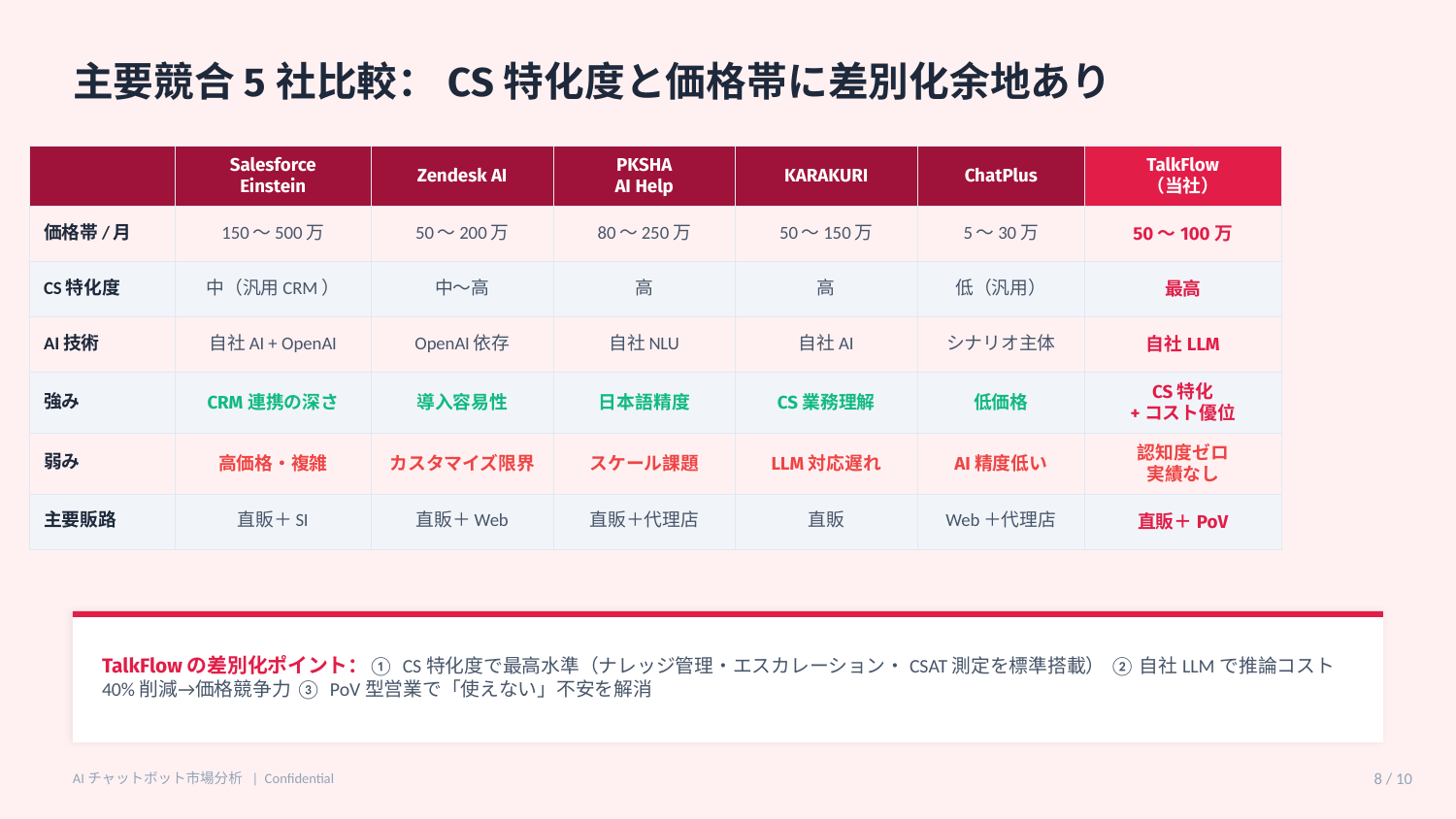

主要競合5社比較：CS特化度と価格帯に差別化余地あり
|  | Salesforce Einstein | Zendesk AI | PKSHA AI Help | KARAKURI | ChatPlus | TalkFlow （当社） |
| --- | --- | --- | --- | --- | --- | --- |
| 価格帯/月 | 150〜500万 | 50〜200万 | 80〜250万 | 50〜150万 | 5〜30万 | 50〜100万 |
| CS特化度 | 中（汎用CRM） | 中〜高 | 高 | 高 | 低（汎用） | 最高 |
| AI技術 | 自社AI + OpenAI | OpenAI依存 | 自社NLU | 自社AI | シナリオ主体 | 自社LLM |
| 強み | CRM連携の深さ | 導入容易性 | 日本語精度 | CS業務理解 | 低価格 | CS特化 +コスト優位 |
| 弱み | 高価格・複雑 | カスタマイズ限界 | スケール課題 | LLM対応遅れ | AI精度低い | 認知度ゼロ 実績なし |
| 主要販路 | 直販＋SI | 直販＋Web | 直販＋代理店 | 直販 | Web＋代理店 | 直販＋PoV |

TalkFlowの差別化ポイント：① CS特化度で最高水準（ナレッジ管理・エスカレーション・CSAT測定を標準搭載） ② 自社LLMで推論コスト40%削減→価格競争力 ③ PoV型営業で「使えない」不安を解消
AIチャットボット市場分析  |  Confidential
8 / 10